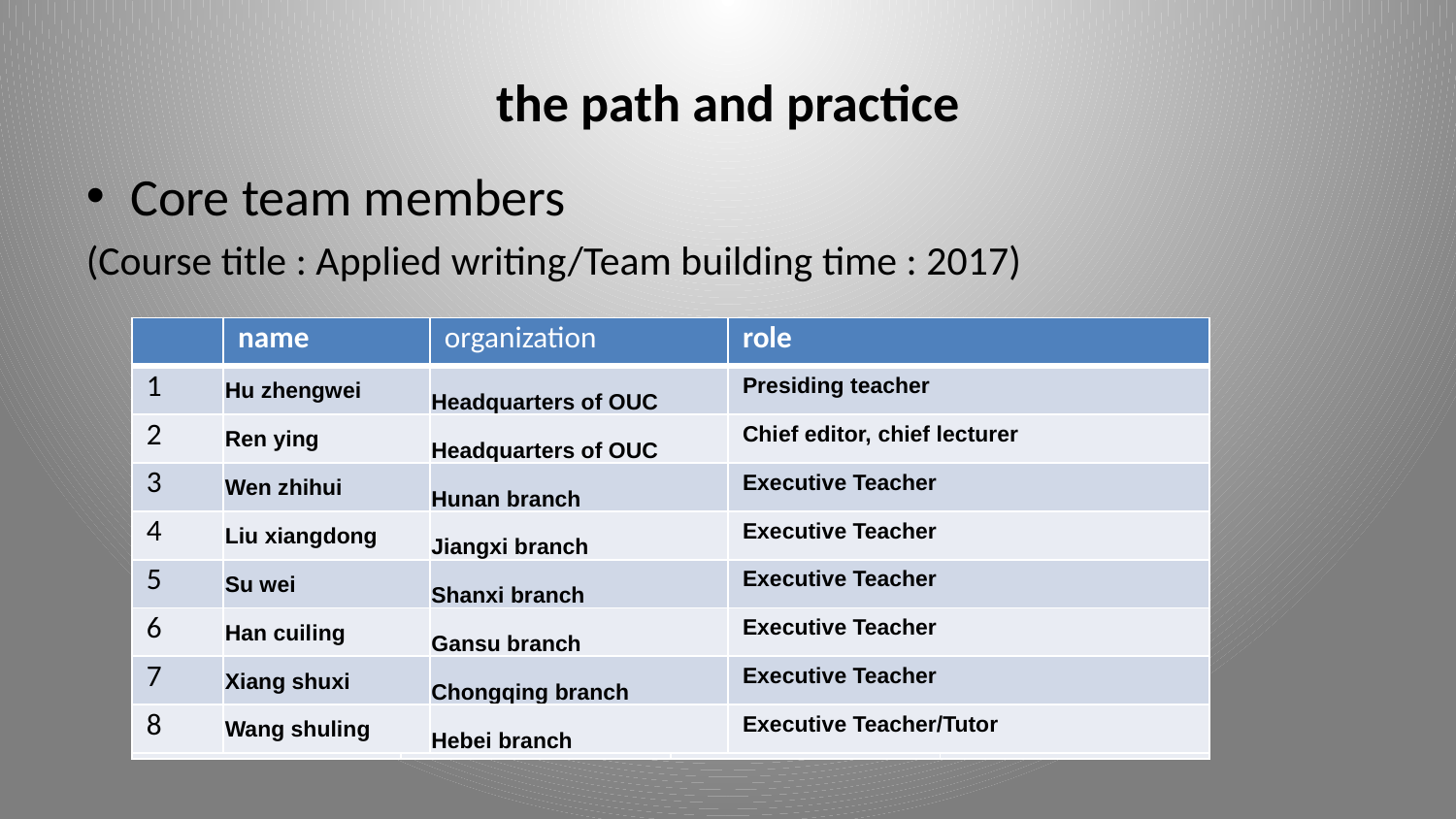

# the path and practice
Core team members
(Course title : Applied writing/Team building time : 2017)

|  | name | organization | role |
| --- | --- | --- | --- |
| 1 | Hu zhengwei | Headquarters of OUC | Presiding teacher |
| 2 | Ren ying | Headquarters of OUC | Chief editor, chief lecturer |
| 3 | Wen zhihui | Hunan branch | Executive Teacher |
| 4 | Liu xiangdong | Jiangxi branch | Executive Teacher |
| 5 | Su wei | Shanxi branch | Executive Teacher |
| 6 | Han cuiling | Gansu branch | Executive Teacher |
| 7 | Xiang shuxi | Chongqing branch | Executive Teacher |
| 8 | Wang shuling | Hebei branch | Executive Teacher/Tutor |
|  | name | organization | role |
| --- | --- | --- | --- |
| 1 | 文智辉 | 湖南分部 |  |
| 2 | 刘向东 | 江西分部 |  |
|  | 苏 炜 | 山西分部 |  |
|  | 韩翠玲 | 甘肃分部 |  |
|  | 向曙曦 | 重庆分部 |  |
|  | 王淑玲 | 河北分部 |  |